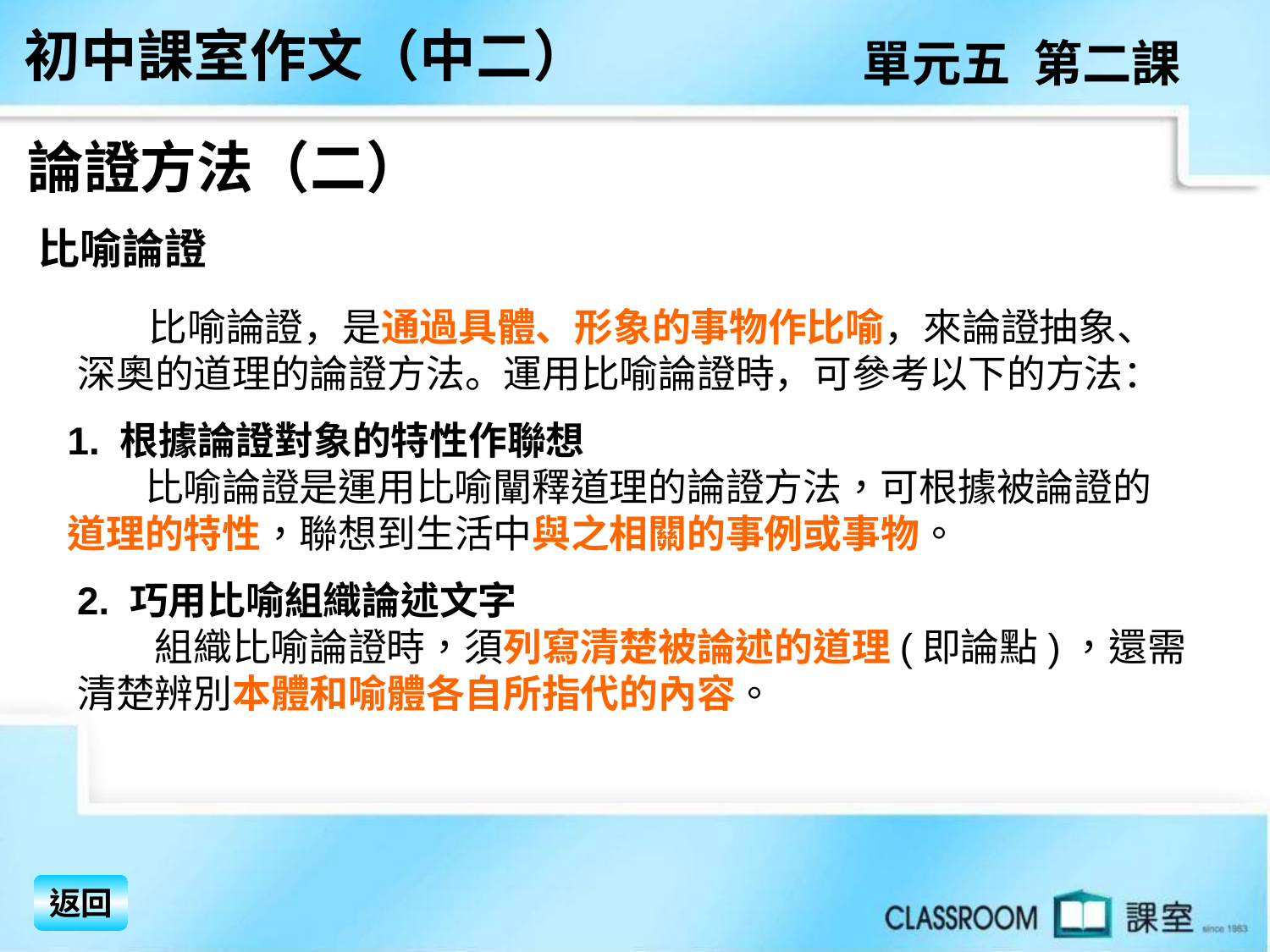

初中課室作文（中二）
單元五  第二課
論證方法（二）
比喻論證
        比喻論證，是通過具體、形象的事物作比喻，來論證抽象、深奧的道理的論證方法。運用比喻論證時，可參考以下的方法：
1. 根據論證對象的特性作聯想
　　比喻論證是運用比喻闡釋道理的論證方法，可根據被論證的
道理的特性，聯想到生活中與之相關的事例或事物。
2. 巧用比喻組織論述文字
　　組織比喻論證時，須列寫清楚被論述的道理(即論點)，還需
清楚辨別本體和喻體各自所指代的內容。
返回